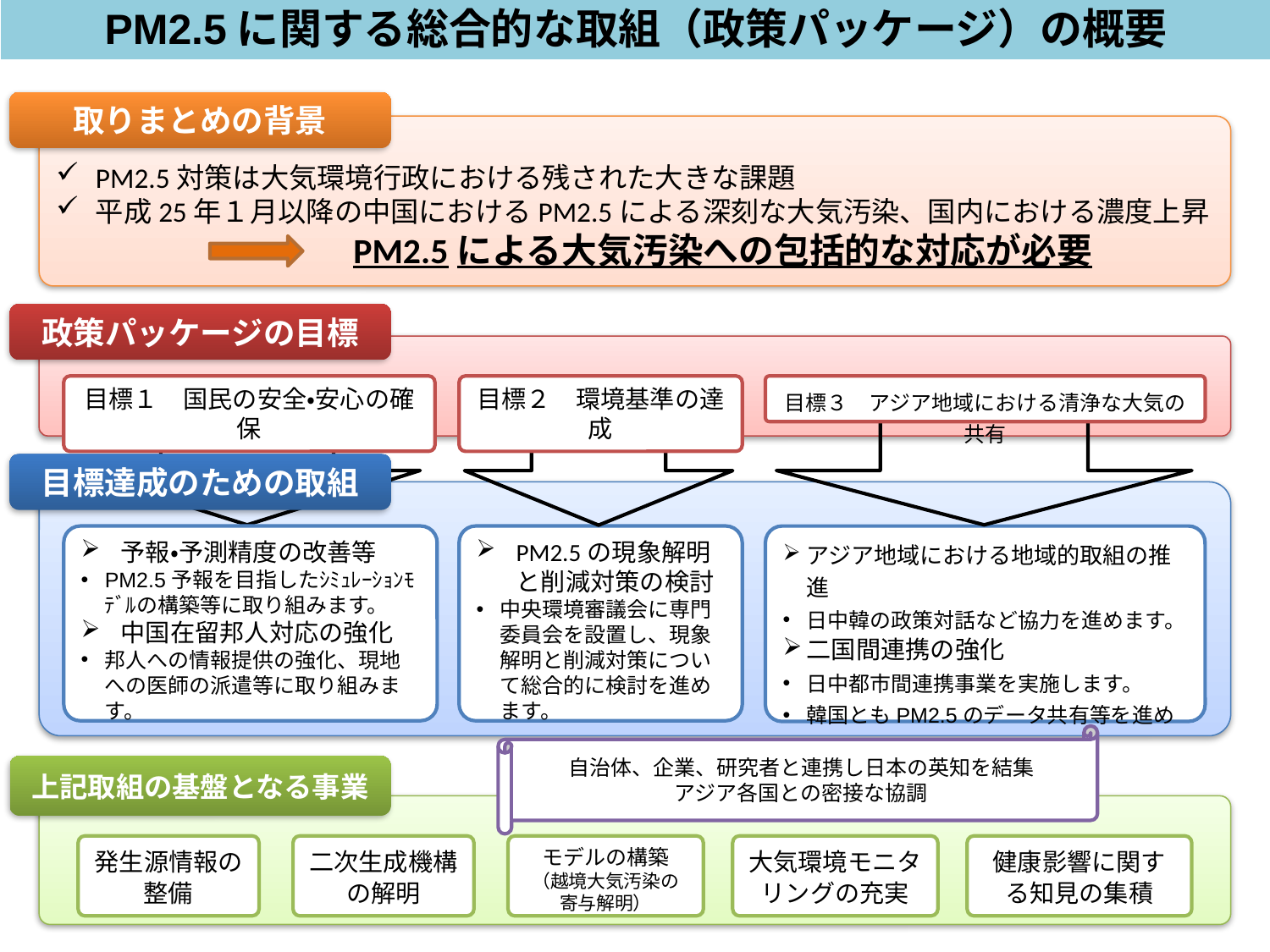

PM2.5に関する総合的な取組（政策パッケージ）の概要
取りまとめの背景

PM2.5対策は大気環境行政における残された大きな課題
平成25年１月以降の中国におけるPM2.5による深刻な大気汚染、国内における濃度上昇
　　　　　　PM2.5による大気汚染への包括的な対応が必要

政策パッケージの目標

目標１　国民の安全・安心の確保
目標２　環境基準の達成
目標３　アジア地域における清浄な大気の共有

目標達成のための取組

予報・予測精度の改善等
PM2.5予報を目指したｼﾐｭﾚｰｼｮﾝﾓﾃﾞﾙの構築等に取り組みます。
中国在留邦人対応の強化
邦人への情報提供の強化、現地への医師の派遣等に取り組みます。
PM2.5の現象解明と削減対策の検討
中央環境審議会に専門委員会を設置し、現象解明と削減対策について総合的に検討を進めます。

アジア地域における地域的取組の推進
日中韓の政策対話など協力を進めます。
二国間連携の強化
日中都市間連携事業を実施します。
韓国ともPM2.5のデータ共有等を進めます。
自治体、企業、研究者と連携し日本の英知を結集
アジア各国との密接な協調
上記取組の基盤となる事業

発生源情報の
整備
二次生成機構の解明
モデルの構築
（越境大気汚染の
寄与解明）
大気環境モニタリングの充実
健康影響に関する知見の集積